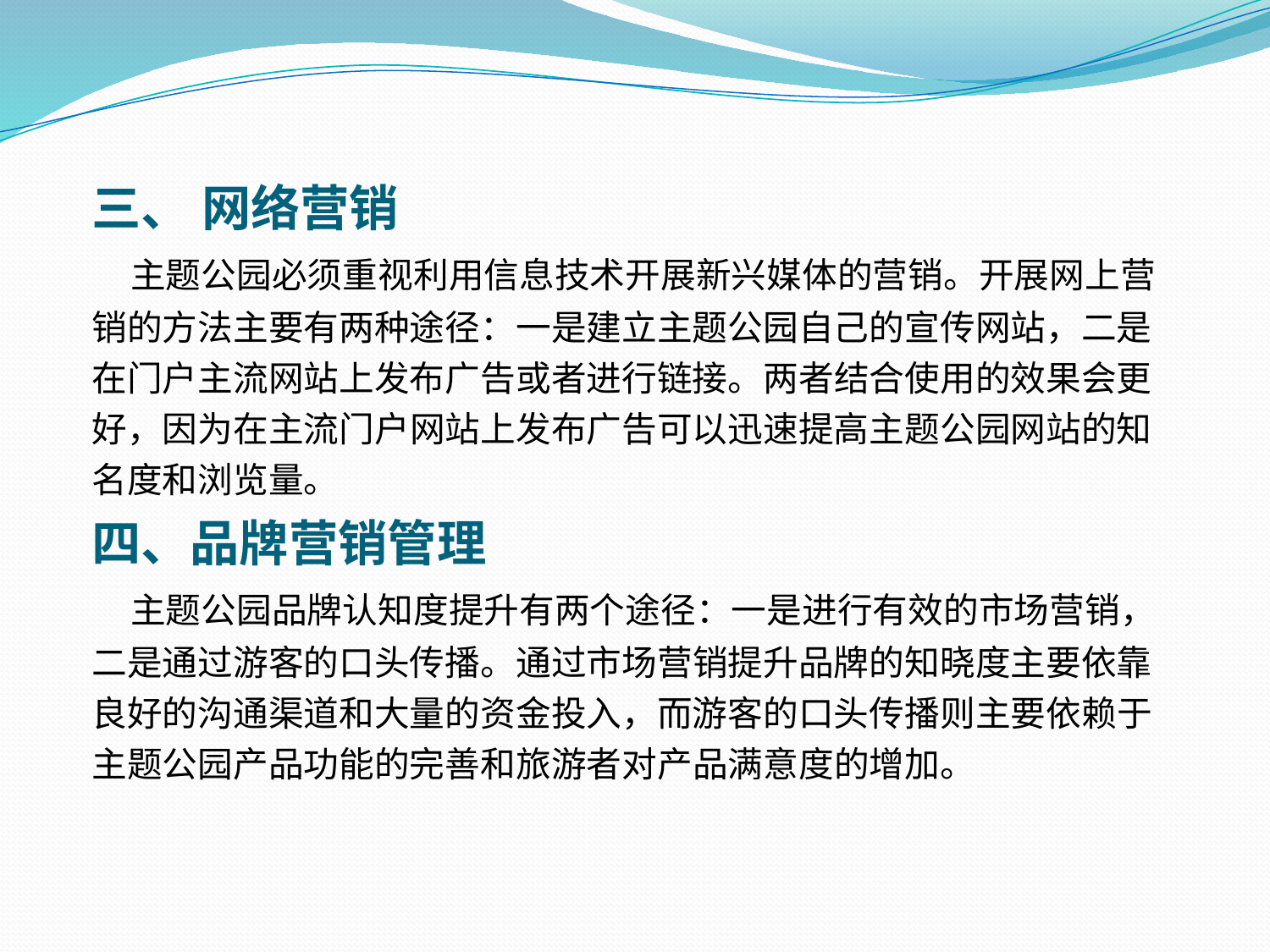

三、 网络营销
   主题公园必须重视利用信息技术开展新兴媒体的营销。开展网上营销的方法主要有两种途径：一是建立主题公园自己的宣传网站，二是在门户主流网站上发布广告或者进行链接。两者结合使用的效果会更好，因为在主流门户网站上发布广告可以迅速提高主题公园网站的知名度和浏览量。
四、品牌营销管理
   主题公园品牌认知度提升有两个途径：一是进行有效的市场营销，二是通过游客的口头传播。通过市场营销提升品牌的知晓度主要依靠良好的沟通渠道和大量的资金投入，而游客的口头传播则主要依赖于主题公园产品功能的完善和旅游者对产品满意度的增加。